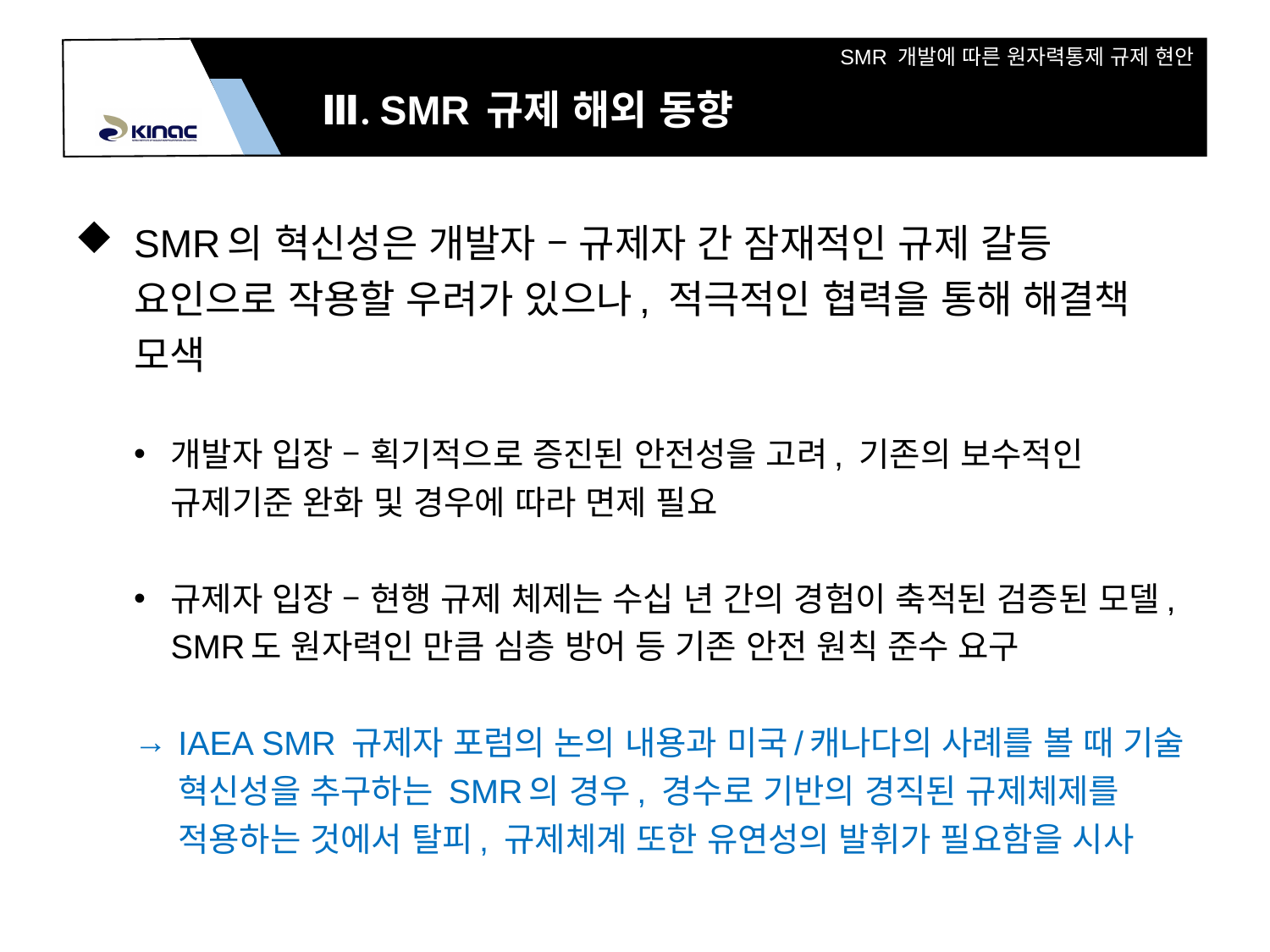

Ⅲ. SMR 규제 해외 동향
SMR의 혁신성은 개발자 – 규제자 간 잠재적인 규제 갈등 요인으로 작용할 우려가 있으나, 적극적인 협력을 통해 해결책 모색

개발자 입장 – 획기적으로 증진된 안전성을 고려, 기존의 보수적인 규제기준 완화 및 경우에 따라 면제 필요

규제자 입장 – 현행 규제 체제는 수십 년 간의 경험이 축적된 검증된 모델, SMR도 원자력인 만큼 심층 방어 등 기존 안전 원칙 준수 요구

IAEA SMR 규제자 포럼의 논의 내용과 미국/캐나다의 사례를 볼 때 기술 혁신성을 추구하는 SMR의 경우, 경수로 기반의 경직된 규제체제를 적용하는 것에서 탈피, 규제체계 또한 유연성의 발휘가 필요함을 시사